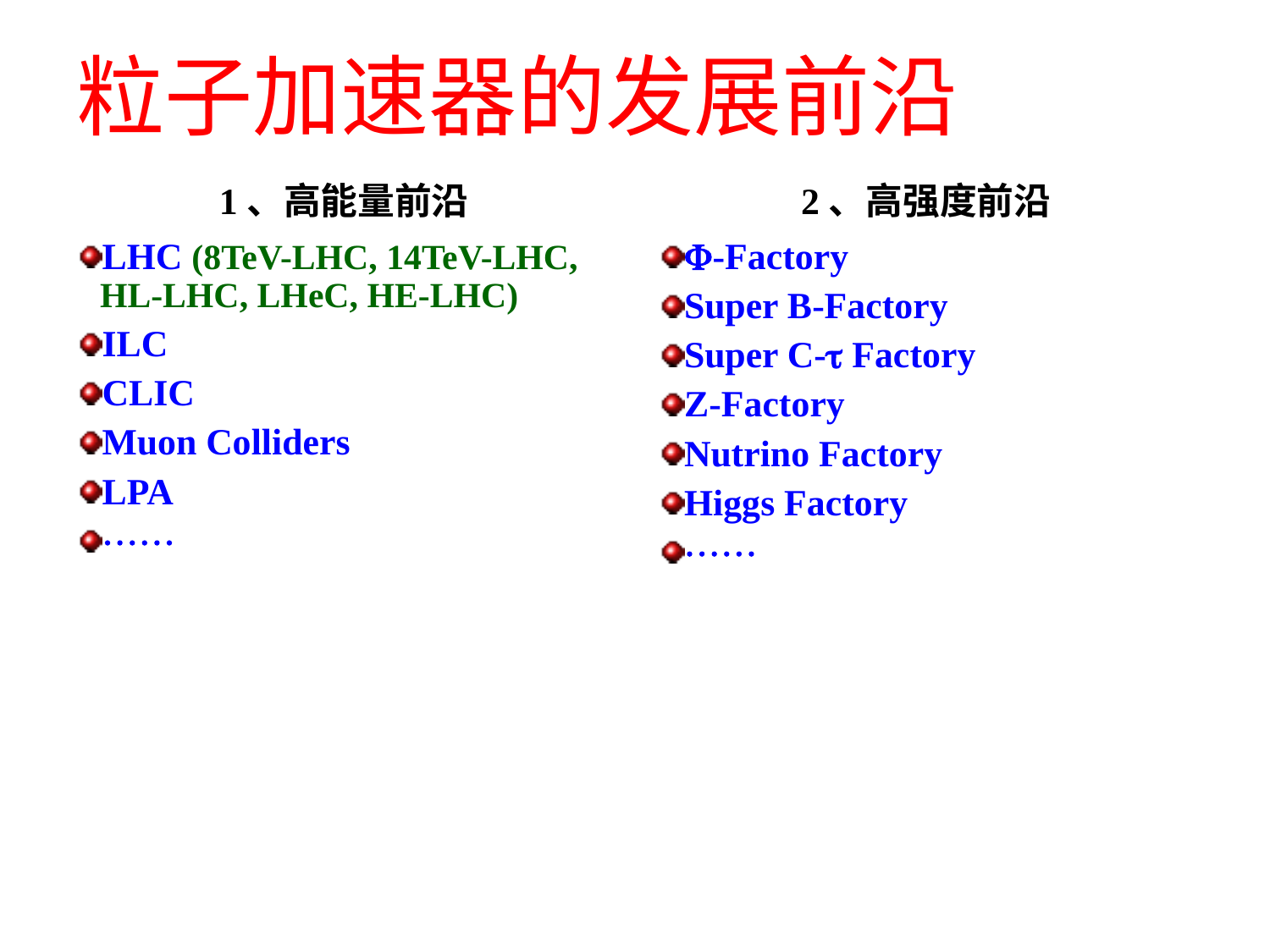

粒子加速器的发展前沿
1、高能量前沿
LHC (8TeV-LHC, 14TeV-LHC, HL-LHC, LHeC, HE-LHC)
ILC
CLIC
Muon Colliders
LPA
……
2、高强度前沿
Φ-Factory
Super B-Factory
Super C-τ Factory
Z-Factory
Nutrino Factory
Higgs Factory
……